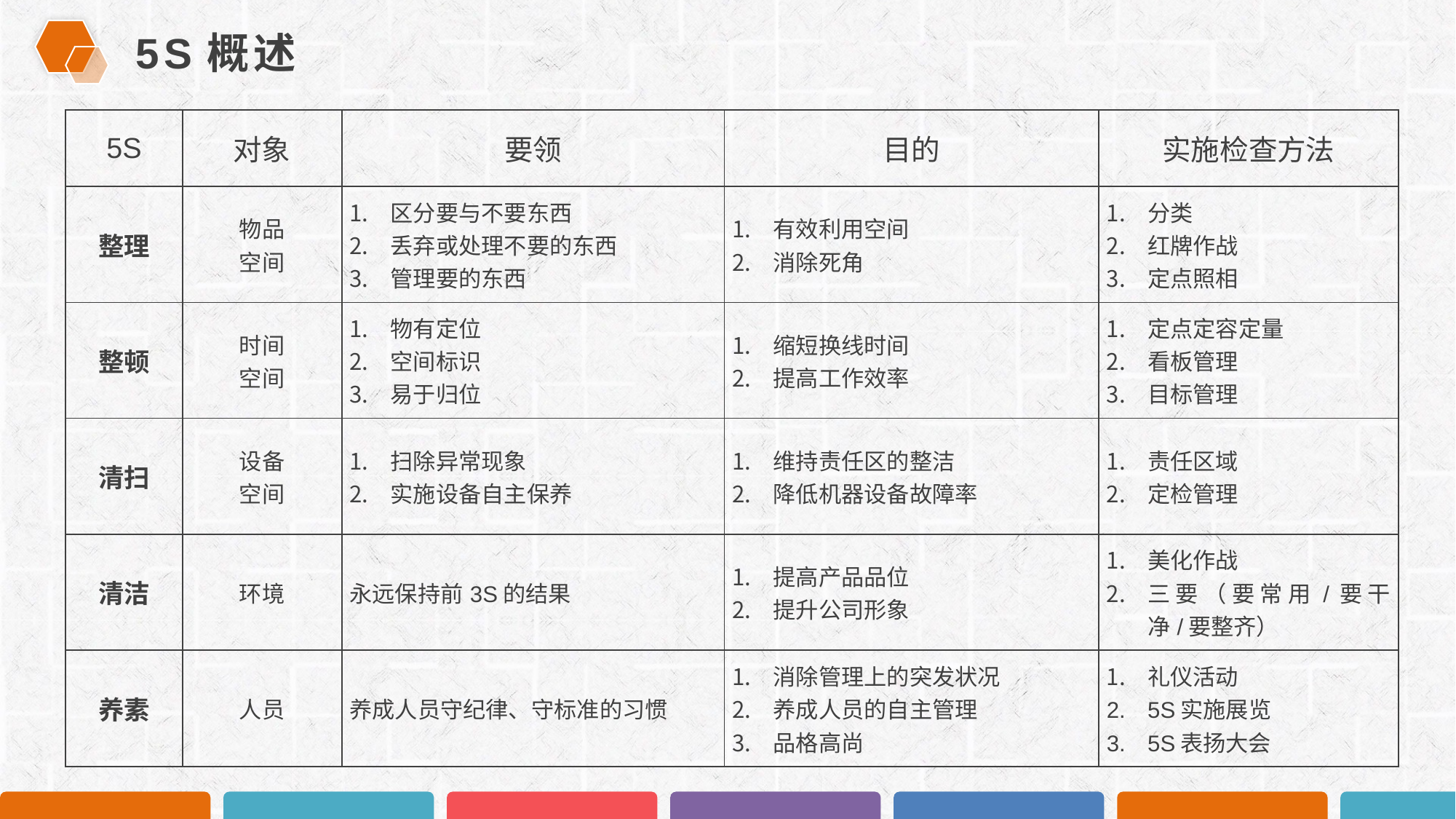

5S概述

| 5S | 对象 | 要领 | 目的 | 实施检查方法 |
| --- | --- | --- | --- | --- |
| 整理 | 物品 空间 | 区分要与不要东西 丢弃或处理不要的东西 管理要的东西 | 有效利用空间 消除死角 | 分类 红牌作战 定点照相 |
| 整顿 | 时间 空间 | 物有定位 空间标识 易于归位 | 缩短换线时间 提高工作效率 | 定点定容定量 看板管理 目标管理 |
| 清扫 | 设备 空间 | 扫除异常现象 实施设备自主保养 | 维持责任区的整洁 降低机器设备故障率 | 责任区域 定检管理 |
| 清洁 | 环境 | 永远保持前3S的结果 | 提高产品品位 提升公司形象 | 美化作战 三要（要常用/要干净/要整齐） |
| 养素 | 人员 | 养成人员守纪律、守标准的习惯 | 消除管理上的突发状况 养成人员的自主管理 品格高尚 | 礼仪活动 5S实施展览 5S表扬大会 |